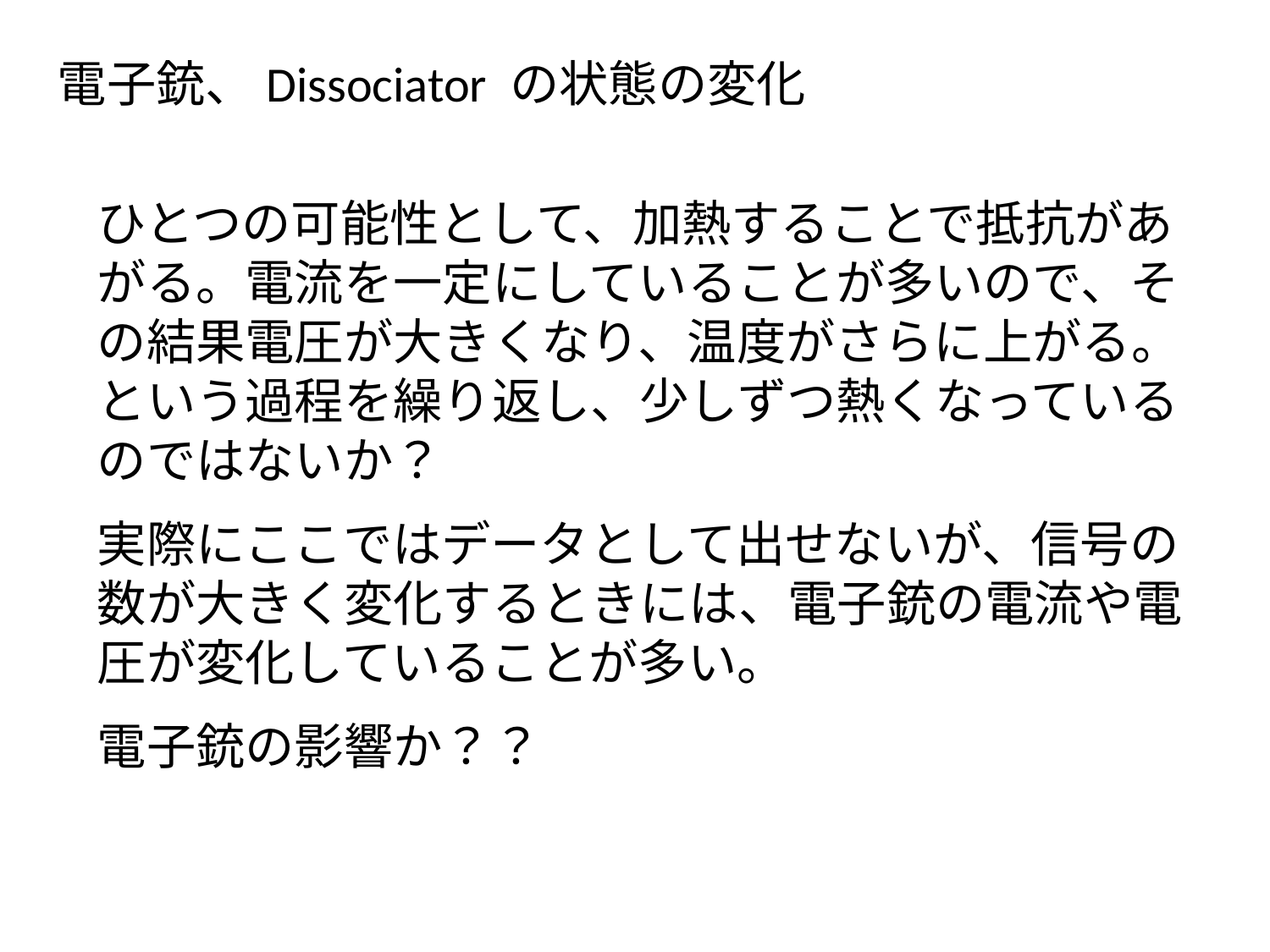

電子銃、Dissociator の状態の変化

ひとつの可能性として、加熱することで抵抗があがる。電流を一定にしていることが多いので、その結果電圧が大きくなり、温度がさらに上がる。という過程を繰り返し、少しずつ熱くなっているのではないか？
実際にここではデータとして出せないが、信号の数が大きく変化するときには、電子銃の電流や電圧が変化していることが多い。
電子銃の影響か？？